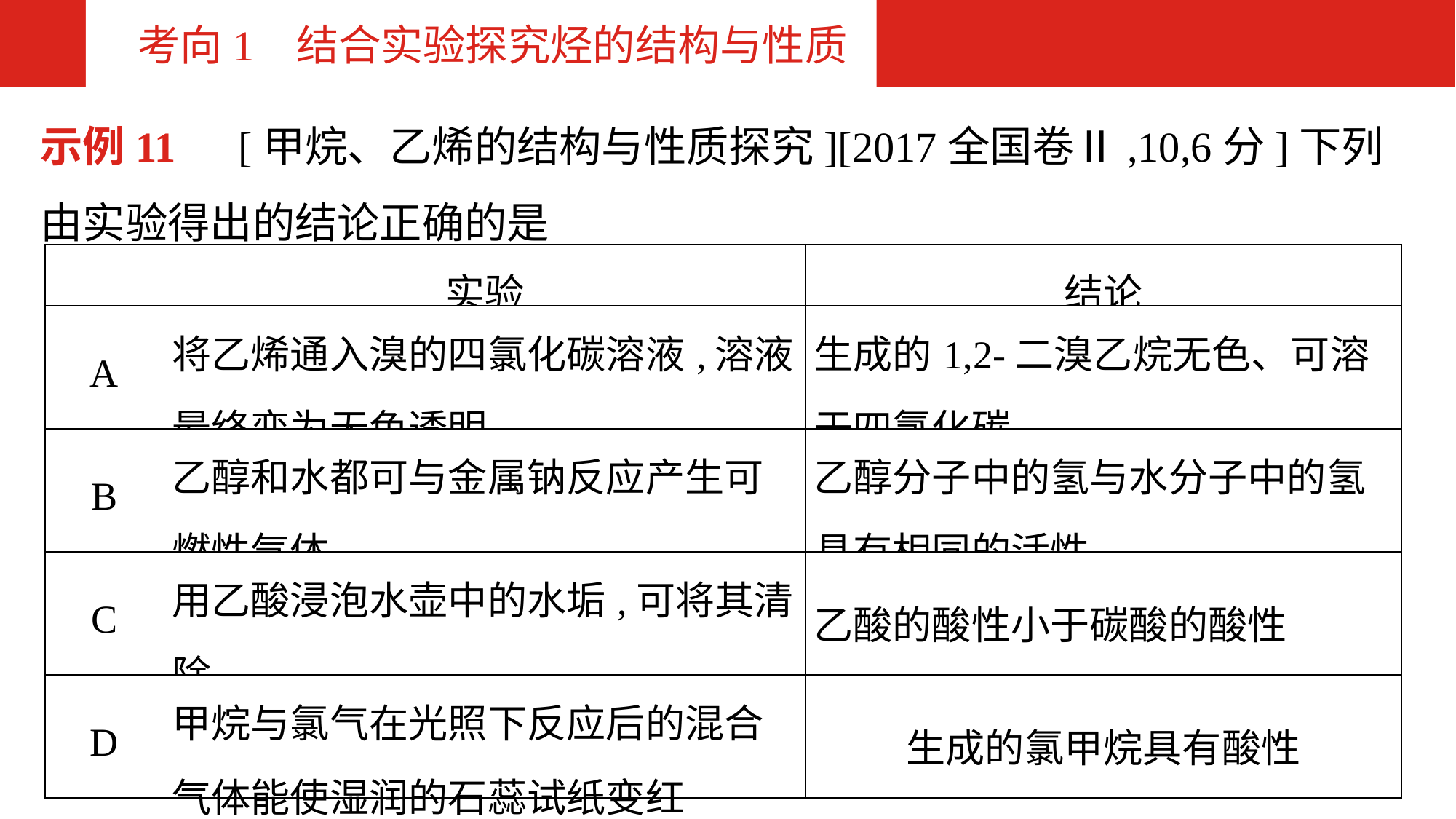

考向1   结合实验探究烃的结构与性质

示例11　[甲烷、乙烯的结构与性质探究][2017全国卷Ⅱ,10,6分]下列由实验得出的结论正确的是
|  | 实验 | 结论 |
| --- | --- | --- |
| A | 将乙烯通入溴的四氯化碳溶液,溶液最终变为无色透明 | 生成的1,2-二溴乙烷无色、可溶于四氯化碳 |
| B | 乙醇和水都可与金属钠反应产生可燃性气体 | 乙醇分子中的氢与水分子中的氢具有相同的活性 |
| C | 用乙酸浸泡水壶中的水垢,可将其清除 | 乙酸的酸性小于碳酸的酸性 |
| D | 甲烷与氯气在光照下反应后的混合气体能使湿润的石蕊试纸变红 | 生成的氯甲烷具有酸性 |